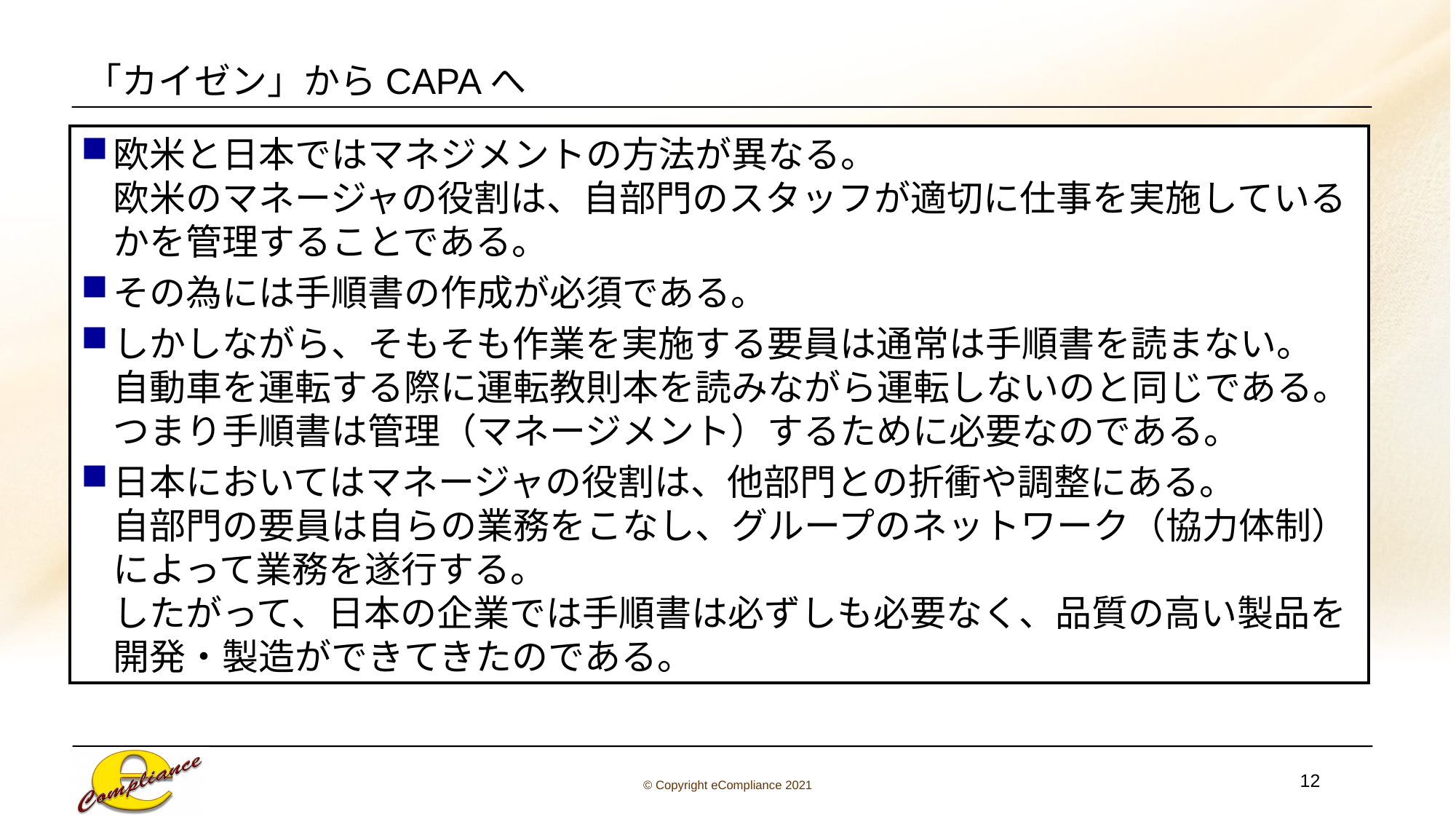

# 「カイゼン」からCAPAへ
欧米と日本ではマネジメントの方法が異なる。
欧米のマネージャの役割は、自部門のスタッフが適切に仕事を実施しているかを管理することである。
その為には手順書の作成が必須である。
しかしながら、そもそも作業を実施する要員は通常は手順書を読まない。
自動車を運転する際に運転教則本を読みながら運転しないのと同じである。
つまり手順書は管理（マネージメント）するために必要なのである。
日本においてはマネージャの役割は、他部門との折衝や調整にある。
自部門の要員は自らの業務をこなし、グループのネットワーク（協力体制）によって業務を遂行する。
したがって、日本の企業では手順書は必ずしも必要なく、品質の高い製品を開発・製造ができてきたのである。